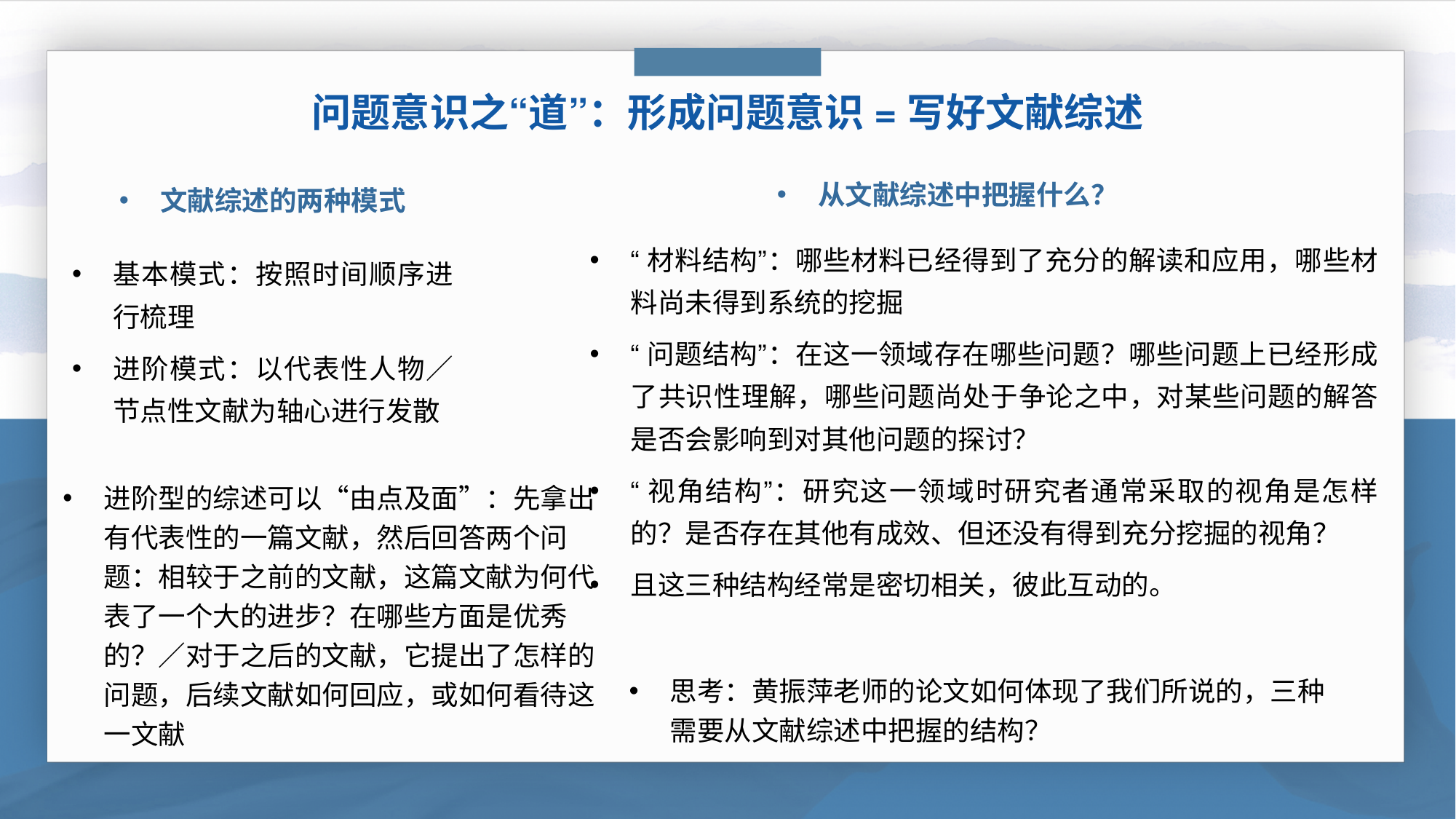

问题意识之“道”：形成问题意识=写好文献综述
从文献综述中把握什么？
文献综述的两种模式
“材料结构”：哪些材料已经得到了充分的解读和应用，哪些材料尚未得到系统的挖掘
“问题结构”：在这一领域存在哪些问题？哪些问题上已经形成了共识性理解，哪些问题尚处于争论之中，对某些问题的解答是否会影响到对其他问题的探讨？
“视角结构”：研究这一领域时研究者通常采取的视角是怎样的？是否存在其他有成效、但还没有得到充分挖掘的视角？
且这三种结构经常是密切相关，彼此互动的。
基本模式：按照时间顺序进行梳理
进阶模式：以代表性人物／节点性文献为轴心进行发散
进阶型的综述可以“由点及面”：先拿出有代表性的一篇文献，然后回答两个问题：相较于之前的文献，这篇文献为何代表了一个大的进步？在哪些方面是优秀的？／对于之后的文献，它提出了怎样的问题，后续文献如何回应，或如何看待这一文献
思考：黄振萍老师的论文如何体现了我们所说的，三种需要从文献综述中把握的结构？